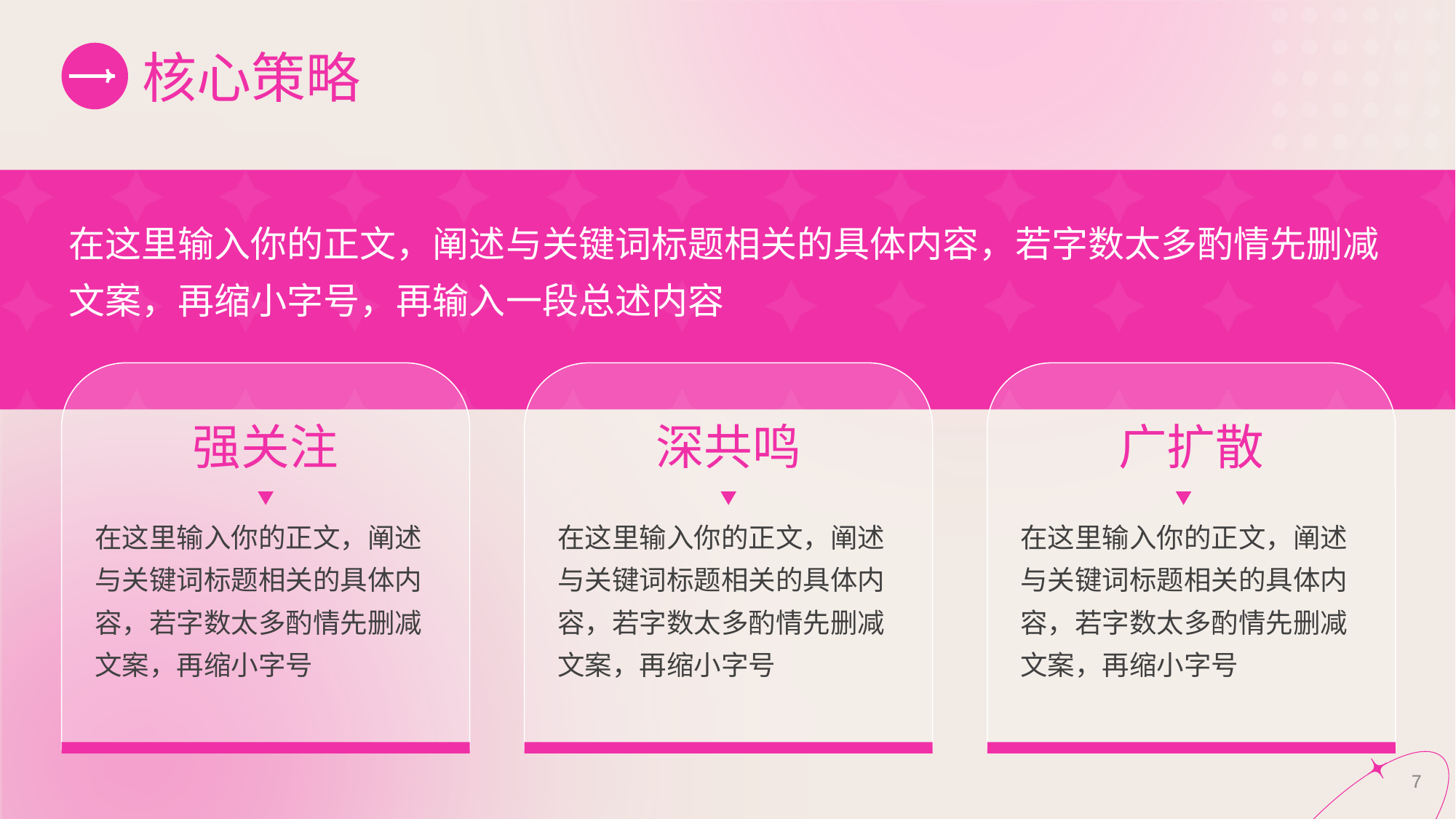

# 核心策略

在这里输入你的正文，阐述与关键词标题相关的具体内容，若字数太多酌情先删减文案，再缩小字号，再输入一段总述内容

强关注
深共鸣
广扩散

在这里输入你的正文，阐述与关键词标题相关的具体内容，若字数太多酌情先删减文案，再缩小字号
在这里输入你的正文，阐述与关键词标题相关的具体内容，若字数太多酌情先删减文案，再缩小字号
在这里输入你的正文，阐述与关键词标题相关的具体内容，若字数太多酌情先删减文案，再缩小字号

7